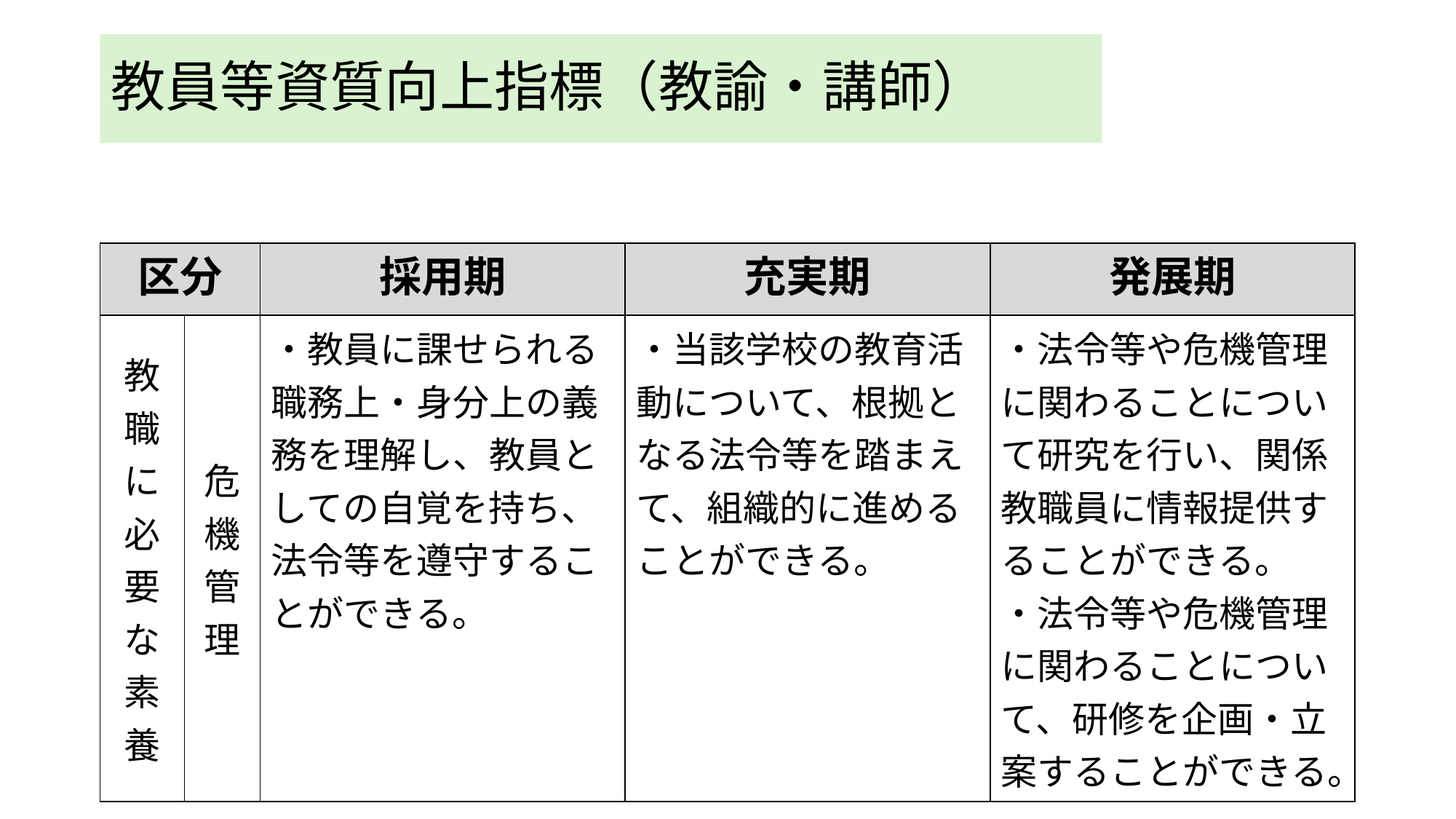

# 教員等資質向上指標（教諭・講師）
| 区分 |  | 採用期 | 充実期 | 発展期 |
| --- | --- | --- | --- | --- |
| 教職に必要な素養 | 危機管理 | ・教員に課せられる職務上・身分上の義務を理解し、教員としての自覚を持ち、法令等を遵守することができる。 | ・当該学校の教育活動について、根拠となる法令等を踏まえて、組織的に進めることができる。 | ・法令等や危機管理に関わることについて研究を行い、関係教職員に情報提供することができる。 ・法令等や危機管理に関わることについて、研修を企画・立案することができる。 |